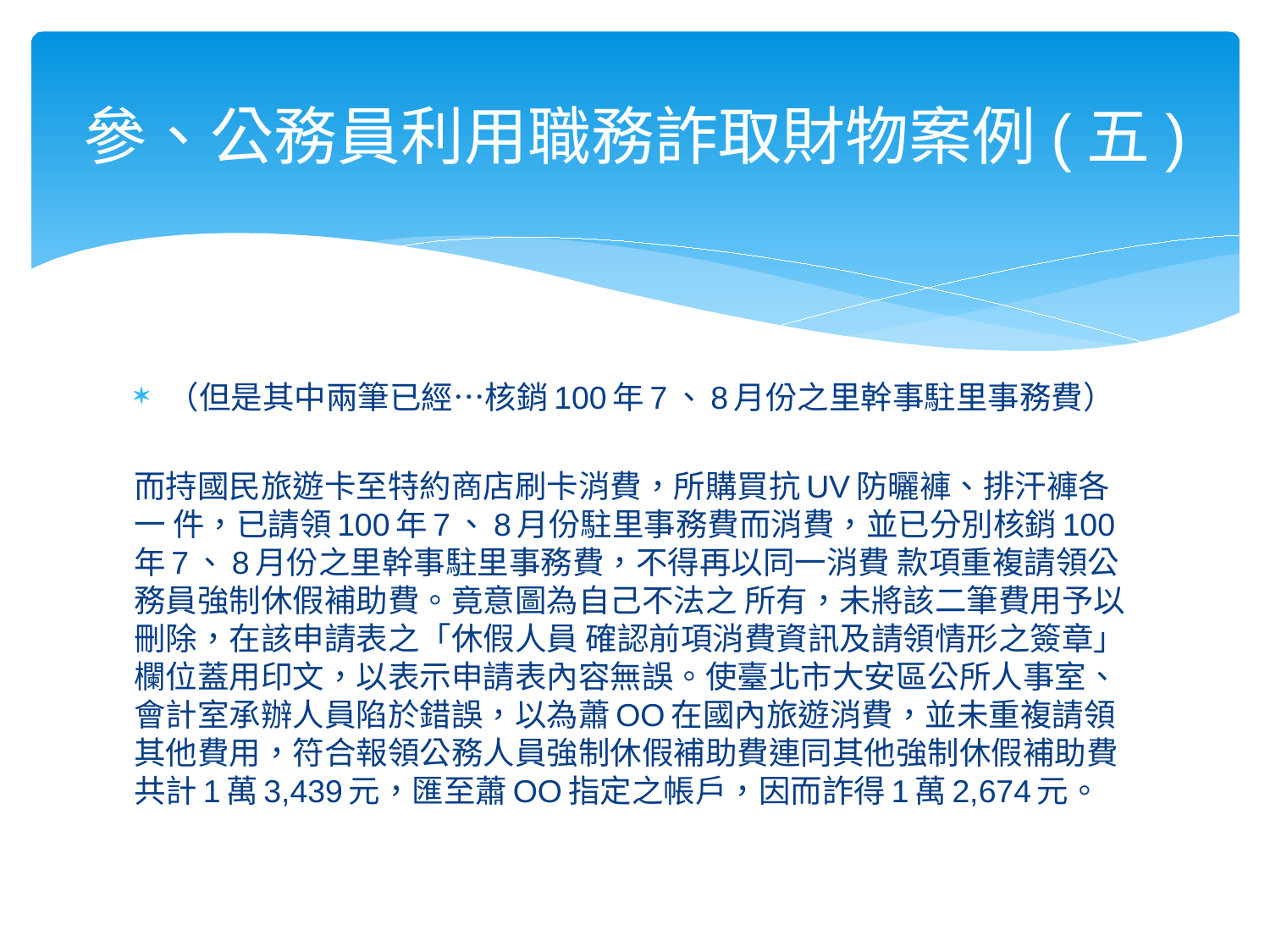

# 參、公務員利用職務詐取財物案例(五)
（但是其中兩筆已經…核銷100年7、8月份之里幹事駐里事務費）

而持國民旅遊卡至特約商店刷卡消費，所購買抗UV防曬褲、排汗褲各一 件，已請領100年7、8月份駐里事務費而消費，並已分別核銷100年7、8月份之里幹事駐里事務費，不得再以同一消費 款項重複請領公務員強制休假補助費。竟意圖為自己不法之 所有，未將該二筆費用予以刪除，在該申請表之「休假人員 確認前項消費資訊及請領情形之簽章」欄位蓋用印文，以表示申請表內容無誤。使臺北市大安區公所人事室、會計室承辦人員陷於錯誤，以為蕭OO在國內旅遊消費，並未重複請領其他費用，符合報領公務人員強制休假補助費連同其他強制休假補助費共計1萬3,439元，匯至蕭OO指定之帳戶，因而詐得1萬2,674元。